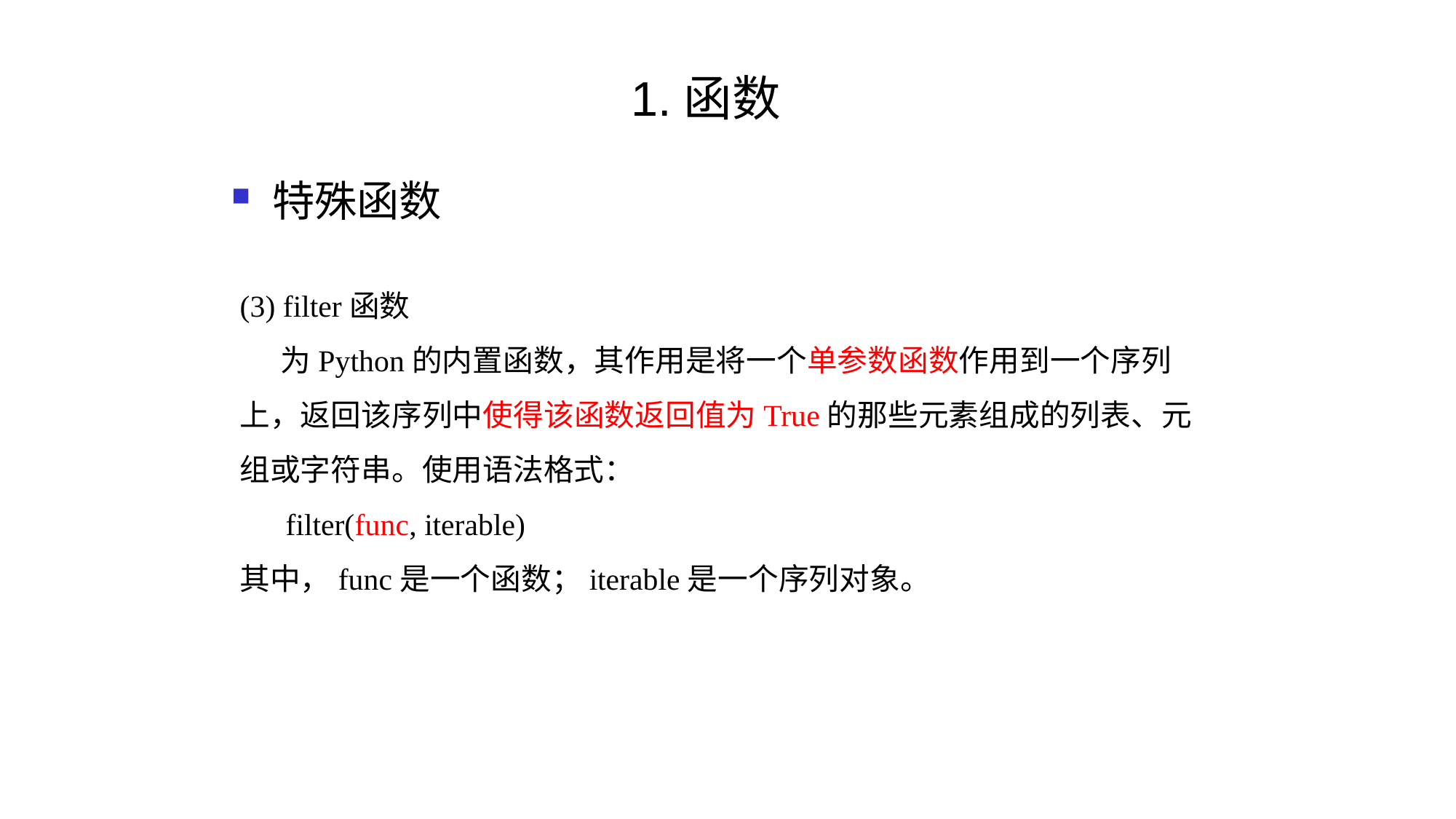

# 1.函数
特殊函数
(3) filter函数
     为Python的内置函数，其作用是将一个单参数函数作用到一个序列上，返回该序列中使得该函数返回值为True的那些元素组成的列表、元组或字符串。使用语法格式：
      filter(func, iterable)
其中，func是一个函数；iterable是一个序列对象。